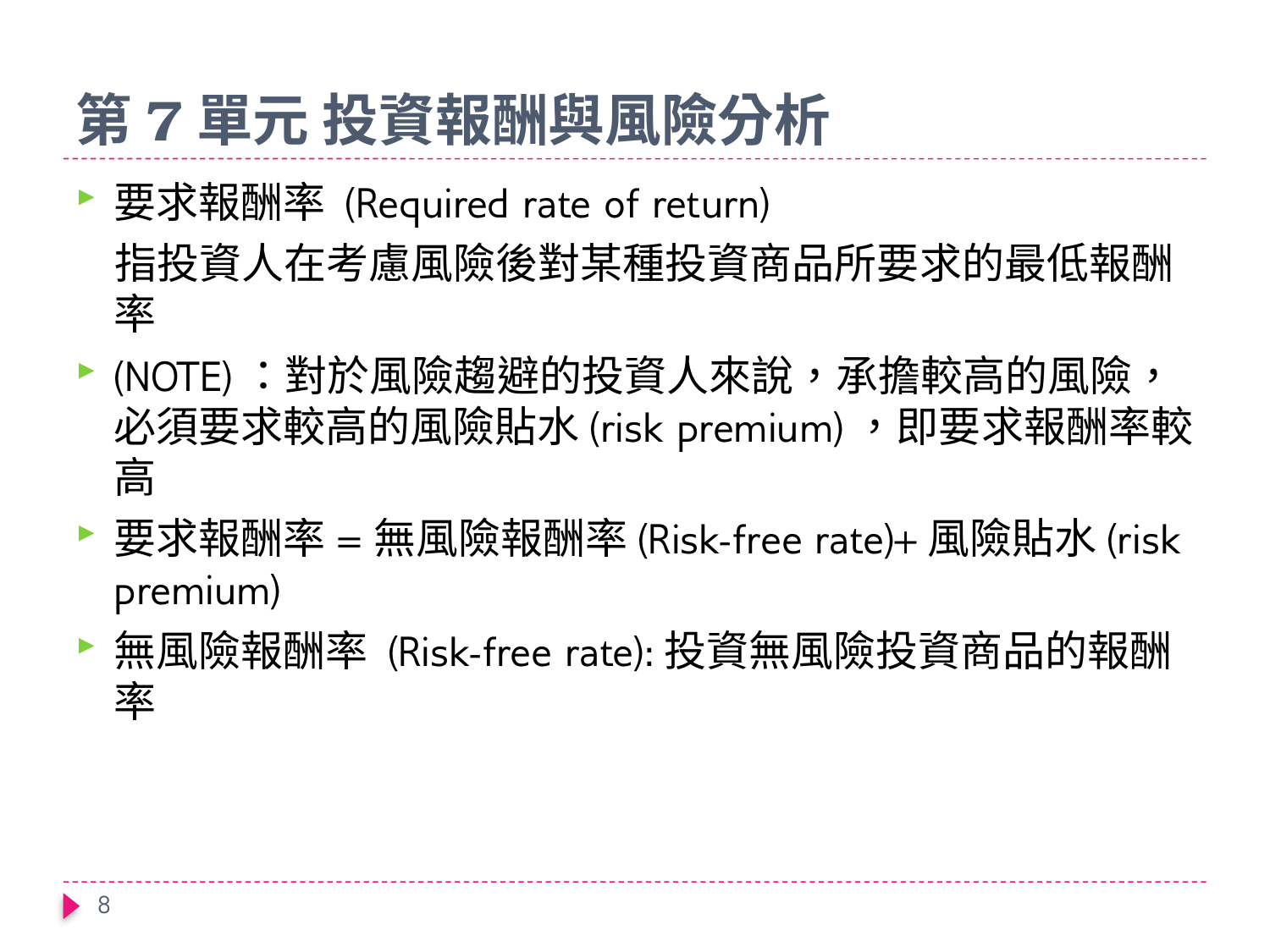

# 第7單元 投資報酬與風險分析
要求報酬率 (Required rate of return)
   指投資人在考慮風險後對某種投資商品所要求的最低報酬率
(NOTE)：對於風險趨避的投資人來說，承擔較高的風險，必須要求較高的風險貼水(risk premium)，即要求報酬率較高
要求報酬率=無風險報酬率(Risk-free rate)+風險貼水(risk premium)
無風險報酬率 (Risk-free rate):投資無風險投資商品的報酬率

8